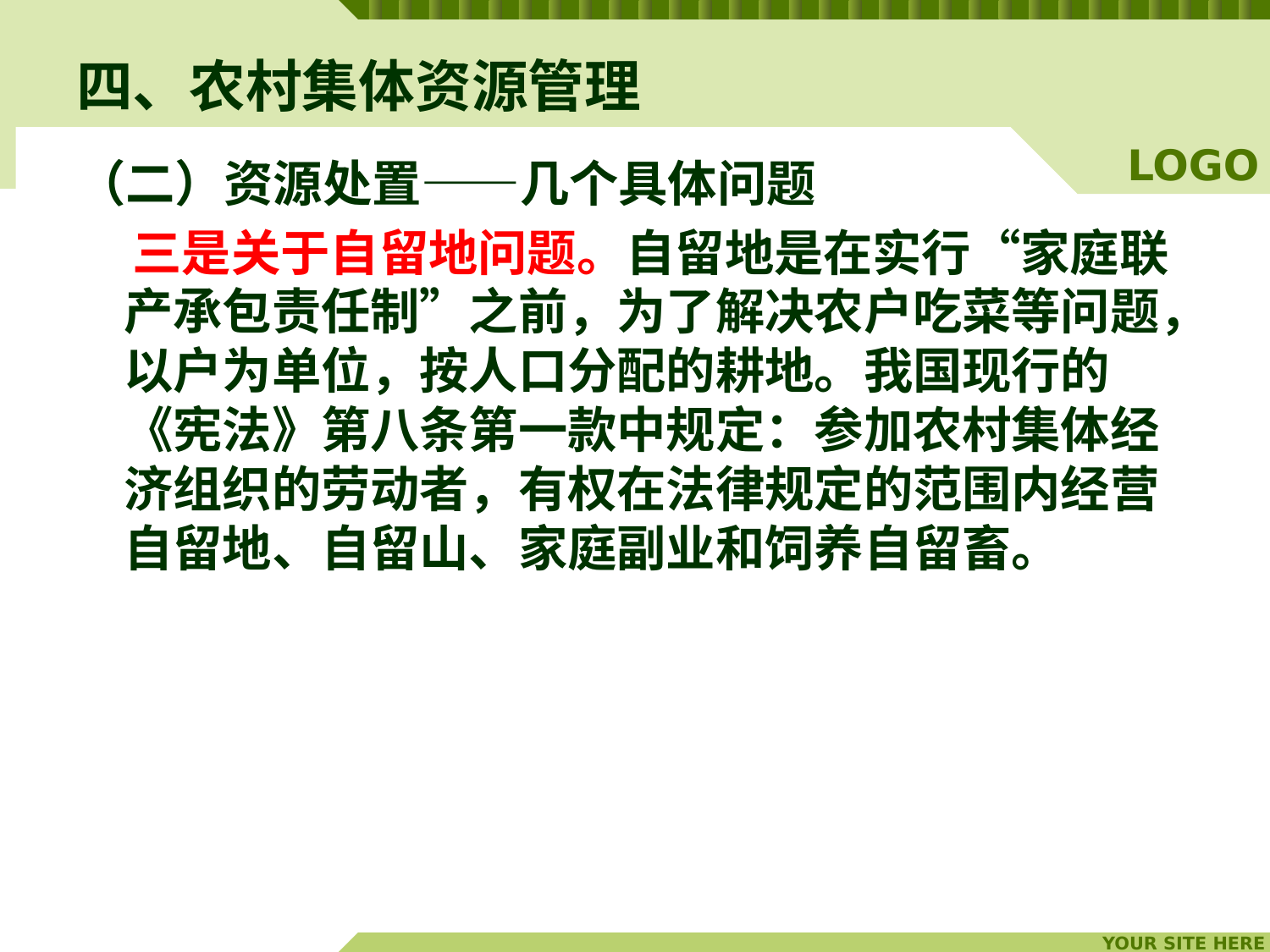

# 四、农村集体资源管理
（二）资源处置——几个具体问题
    三是关于自留地问题。自留地是在实行“家庭联产承包责任制”之前，为了解决农户吃菜等问题，以户为单位，按人口分配的耕地。我国现行的《宪法》第八条第一款中规定：参加农村集体经济组织的劳动者，有权在法律规定的范围内经营自留地、自留山、家庭副业和饲养自留畜。